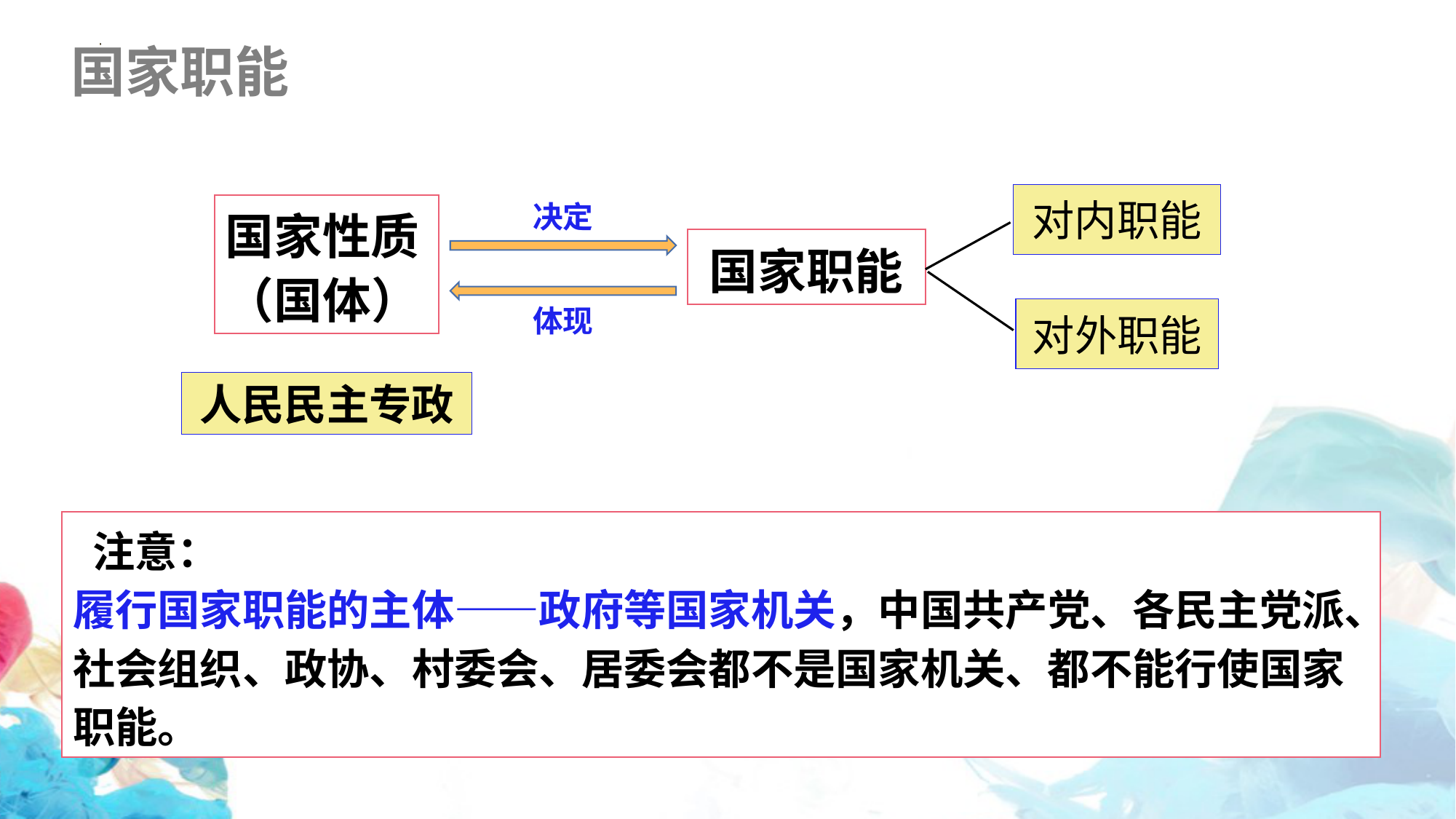

国家职能
对内职能
决定
国家性质（国体）
国家职能

体现
对外职能
人民民主专政
 注意：
履行国家职能的主体——政府等国家机关，中国共产党、各民主党派、社会组织、政协、村委会、居委会都不是国家机关、都不能行使国家职能。